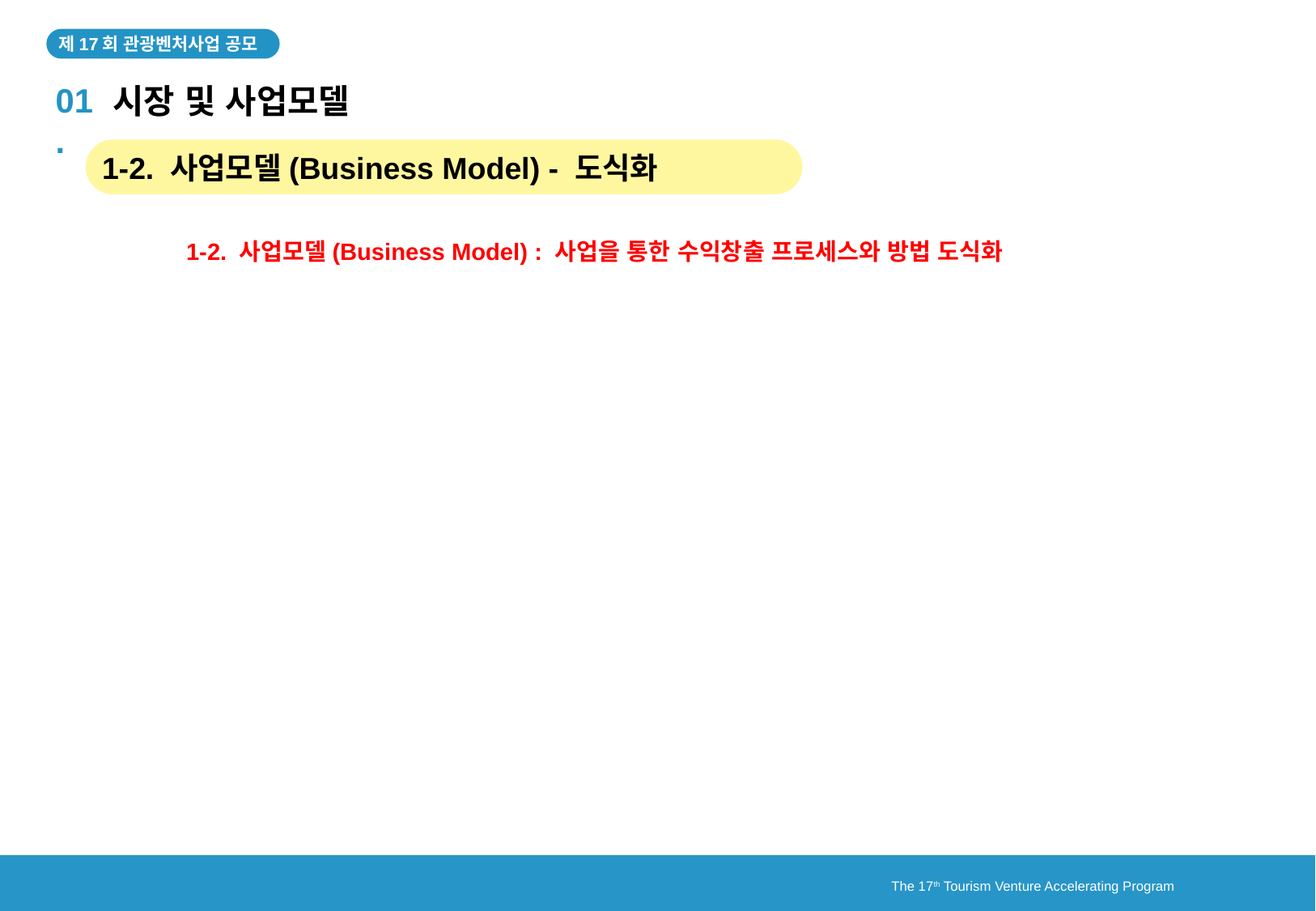

제17회 관광벤처사업 공모
01.
시장 및 사업모델
 1-2. 사업모델(Business Model) - 도식화
1-2. 사업모델(Business Model) : 사업을 통한 수익창출 프로세스와 방법 도식화
※  [01.시장 및 사업모델] 세부 작성가이드

질문 가이드
관광객은 언제 이 문제를 겪는가?
왜 여행 중에는 이 문제 해결에 비용을 지불하는가?
관광이 아닌 상황에서도 동일한 문제가 성립하는가?

수익모델
사업모델 도식에는 관광객 여정(여행 전/중/후) 중
어느 단계에서 수익이 발생하는지 명확히 표시 바랍니다.